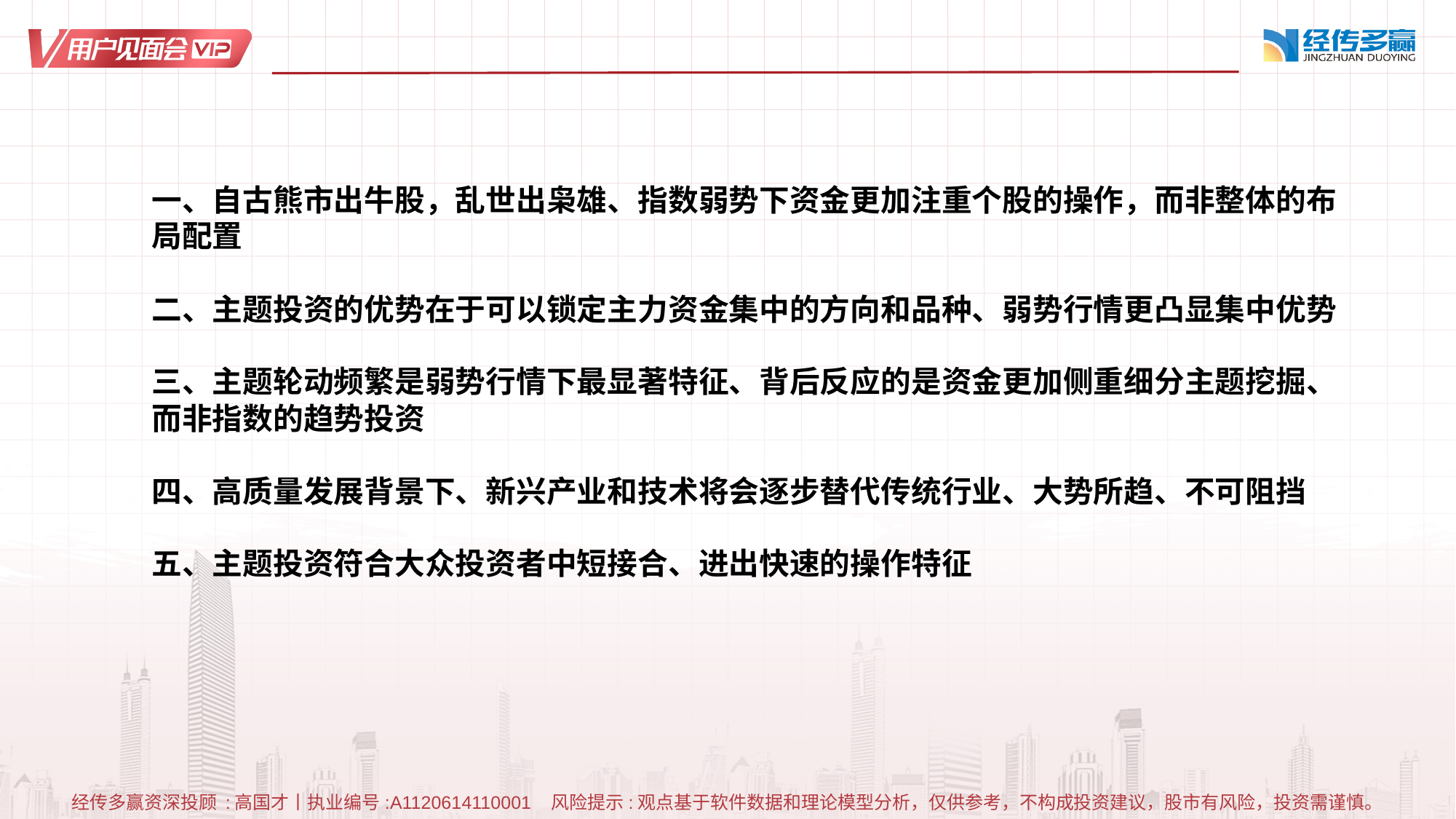

一、自古熊市出牛股，乱世出枭雄、指数弱势下资金更加注重个股的操作，而非整体的布局配置

二、主题投资的优势在于可以锁定主力资金集中的方向和品种、弱势行情更凸显集中优势

三、主题轮动频繁是弱势行情下最显著特征、背后反应的是资金更加侧重细分主题挖掘、而非指数的趋势投资

四、高质量发展背景下、新兴产业和技术将会逐步替代传统行业、大势所趋、不可阻挡

五、主题投资符合大众投资者中短接合、进出快速的操作特征